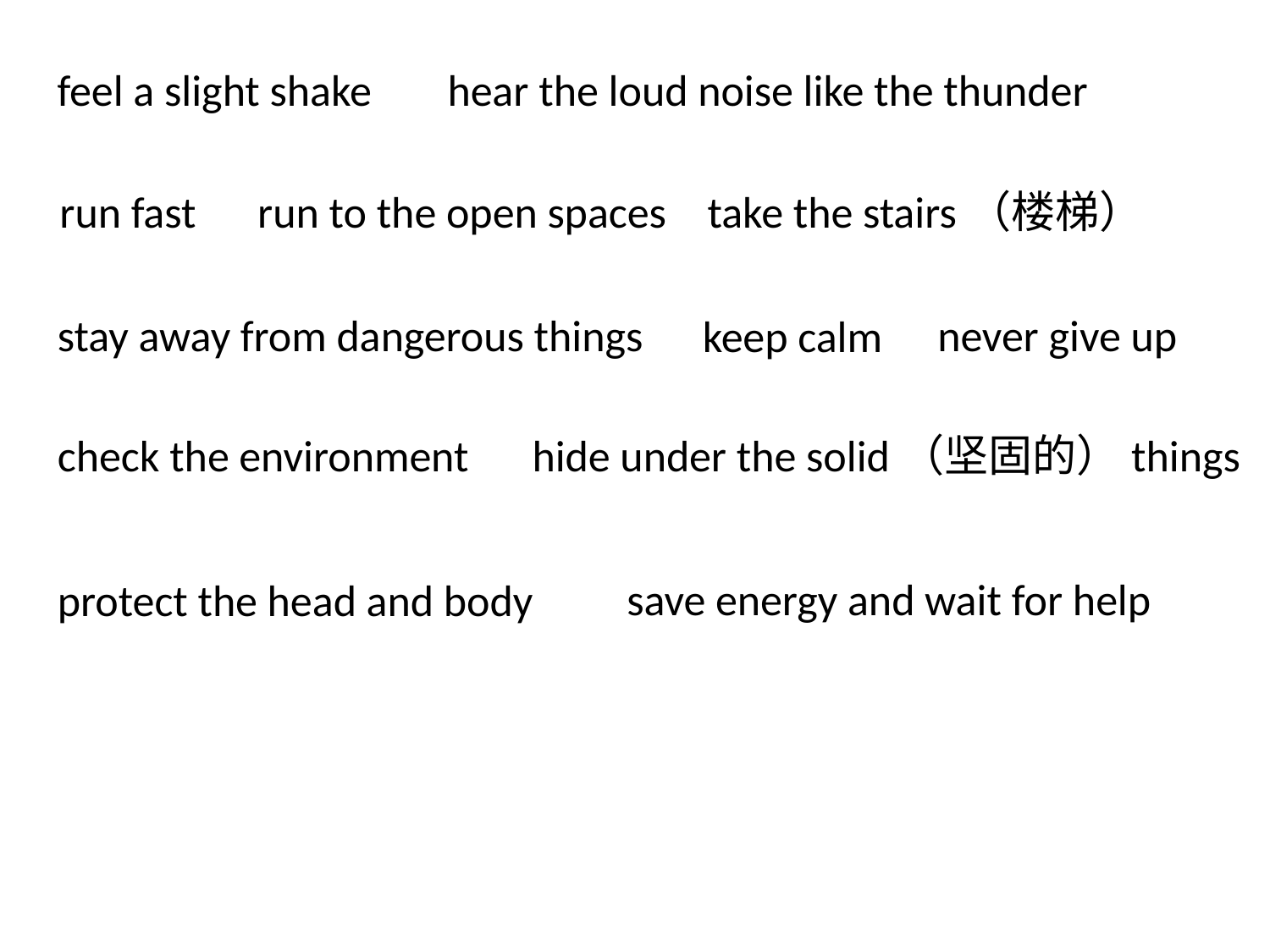

feel a slight shake
hear the loud noise like the thunder
run fast
run to the open spaces
take the stairs（楼梯）
stay away from dangerous things
never give up
keep calm
check the environment
hide under the solid（坚固的）things
save energy and wait for help
protect the head and body